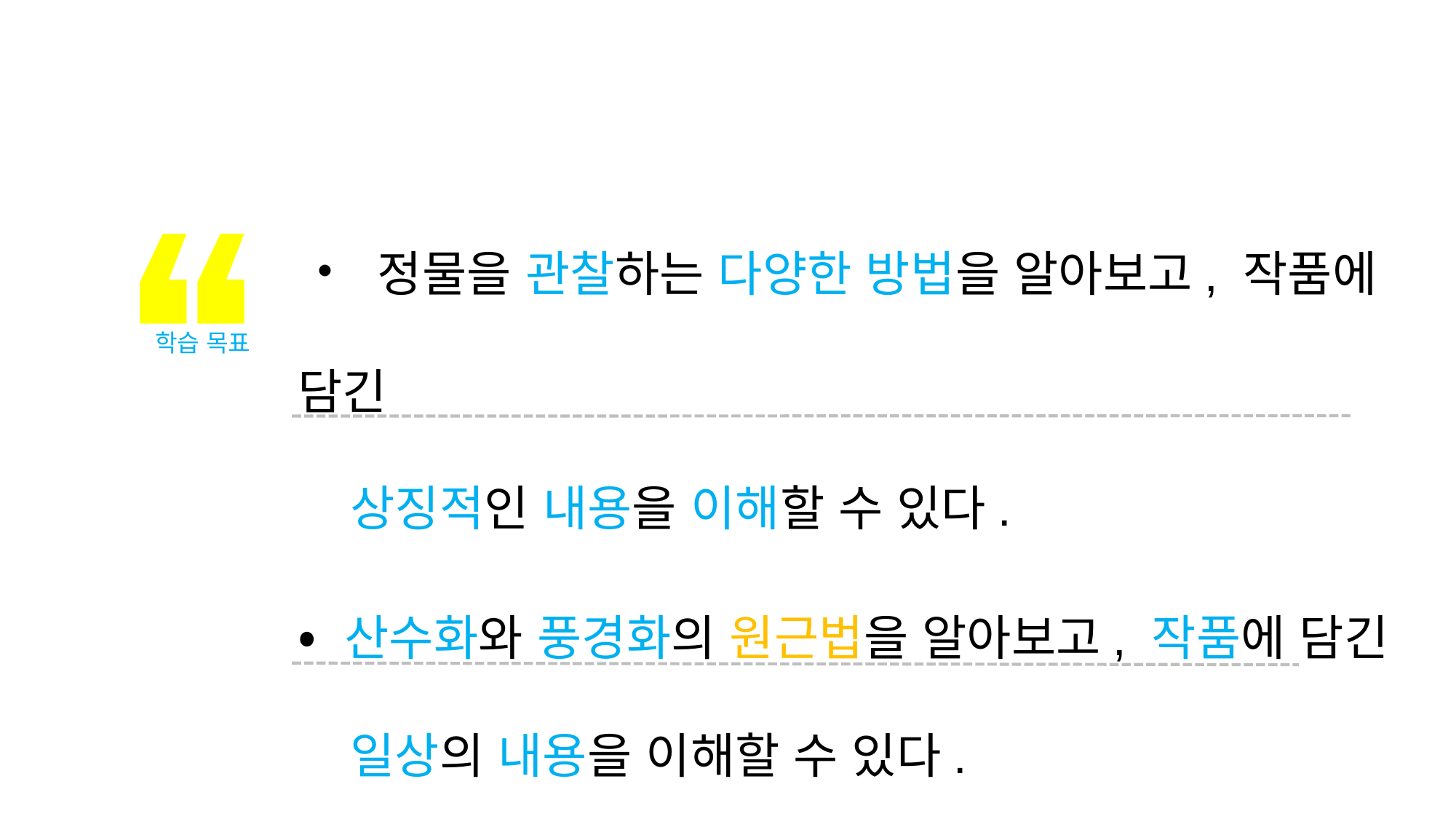

“
• 정물을 관찰하는 다양한 방법을 알아보고, 작품에 담긴
   상징적인 내용을 이해할 수 있다.
• 산수화와 풍경화의 원근법을 알아보고, 작품에 담긴
   일상의 내용을 이해할 수 있다.
학습 목표